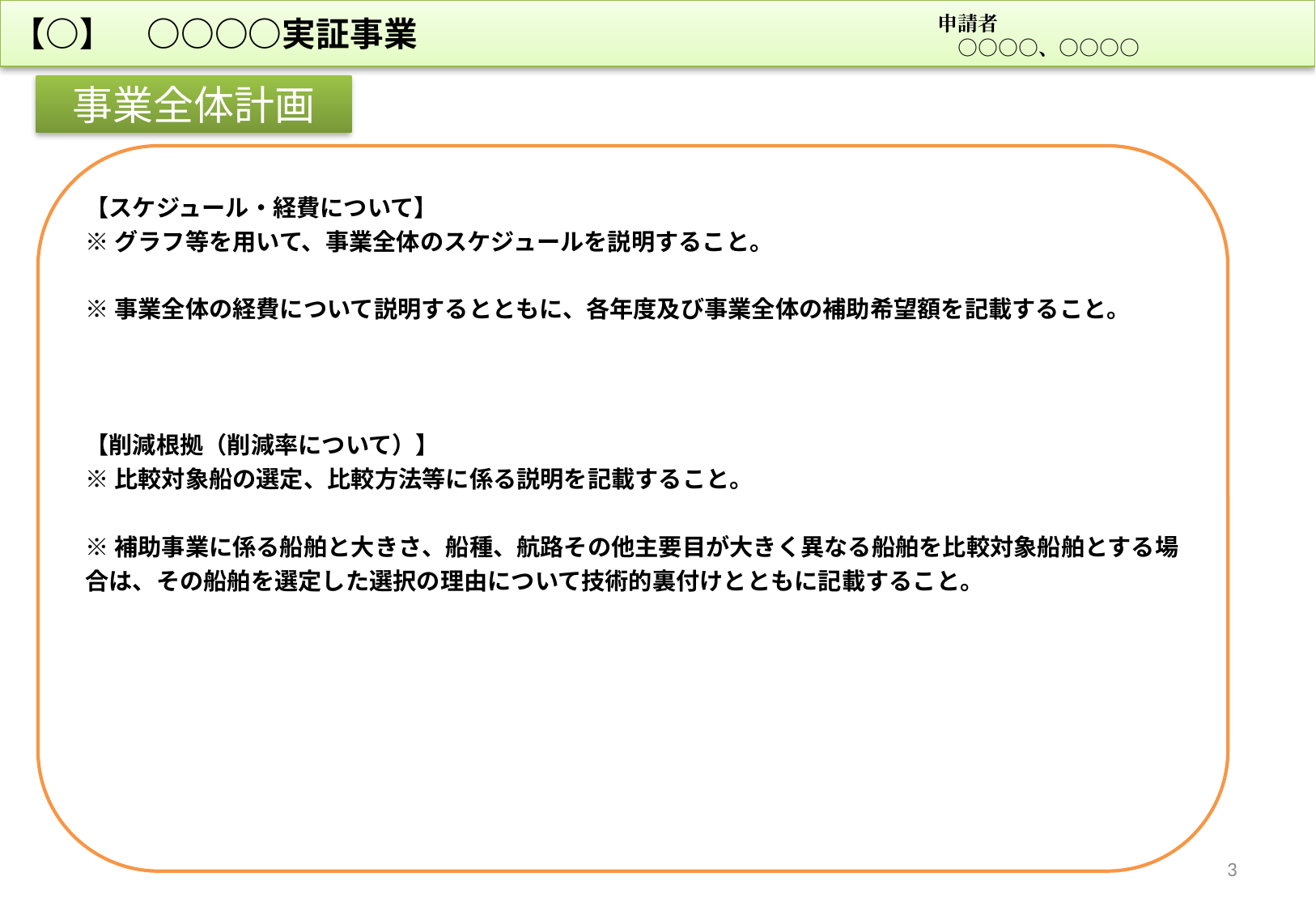

【○】　○○○○実証事業
申請者
　○○○○、○○○○
事業全体計画
【スケジュール・経費について】
※グラフ等を用いて、事業全体のスケジュールを説明すること。

※事業全体の経費について説明するとともに、各年度及び事業全体の補助希望額を記載すること。

【削減根拠（削減率について）】
※比較対象船の選定、比較方法等に係る説明を記載すること。

※補助事業に係る船舶と大きさ、船種、航路その他主要目が大きく異なる船舶を比較対象船舶とする場合は、その船舶を選定した選択の理由について技術的裏付けとともに記載すること。
3